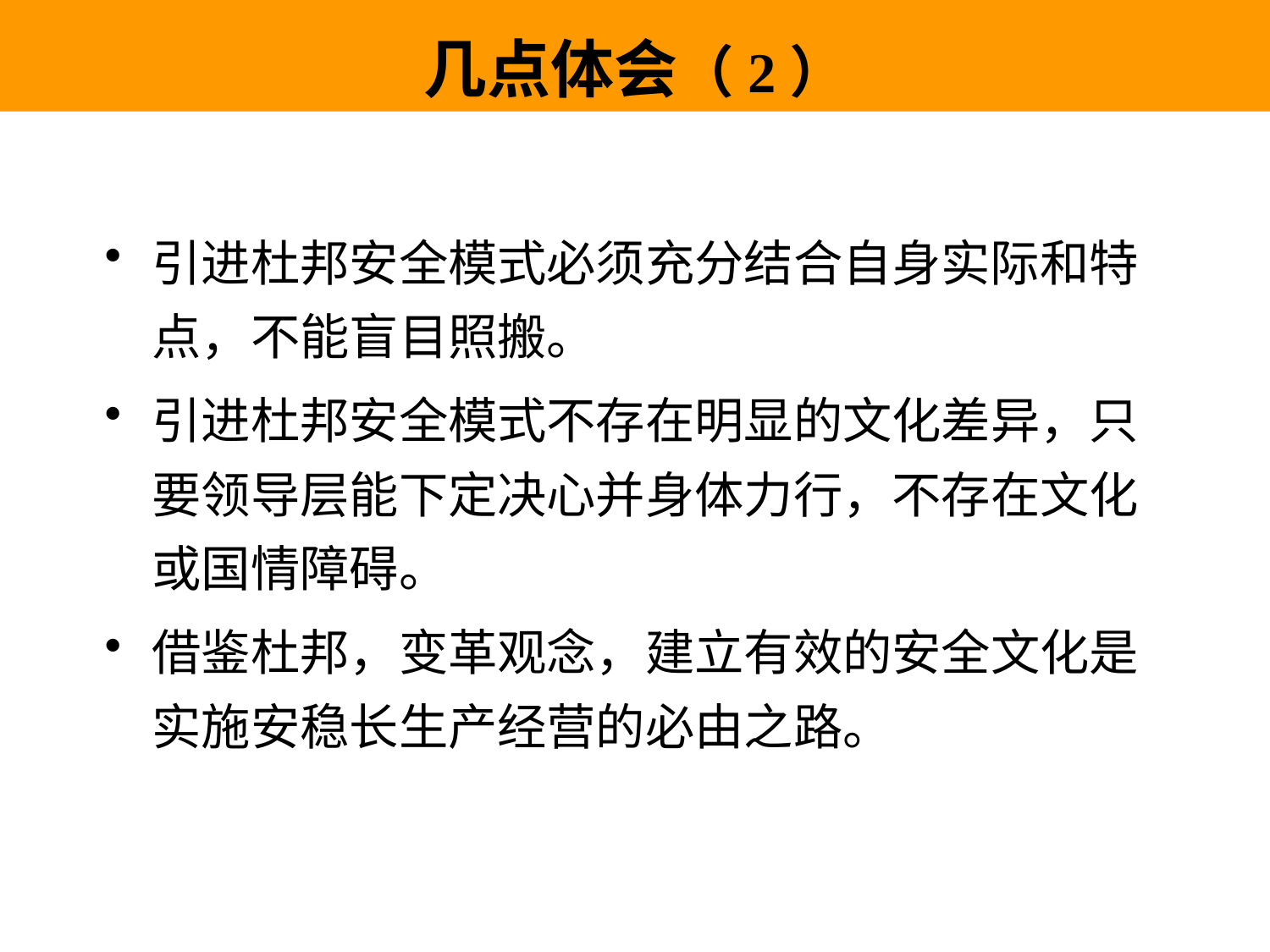

几点体会（2）
引进杜邦安全模式必须充分结合自身实际和特点，不能盲目照搬。
引进杜邦安全模式不存在明显的文化差异，只要领导层能下定决心并身体力行，不存在文化或国情障碍。
借鉴杜邦，变革观念，建立有效的安全文化是实施安稳长生产经营的必由之路。